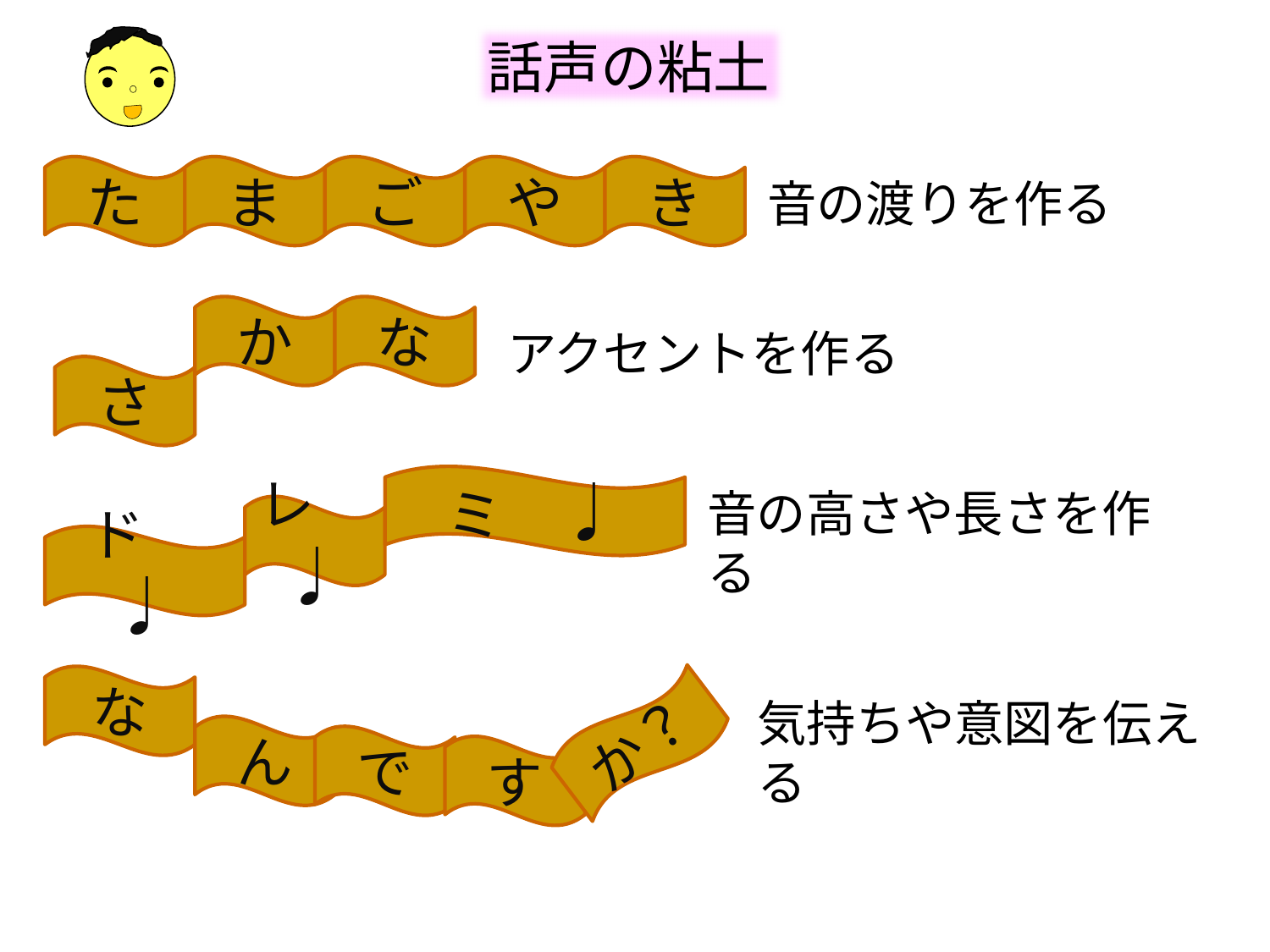

話声の粘土

た
ま
ご
や
き
音の渡りを作る
か
な
アクセントを作る
さ
ミ　♩
音の高さや長さを作る
レ　♩
ド　♩
な
気持ちや意図を伝える
か？
ん
で
す